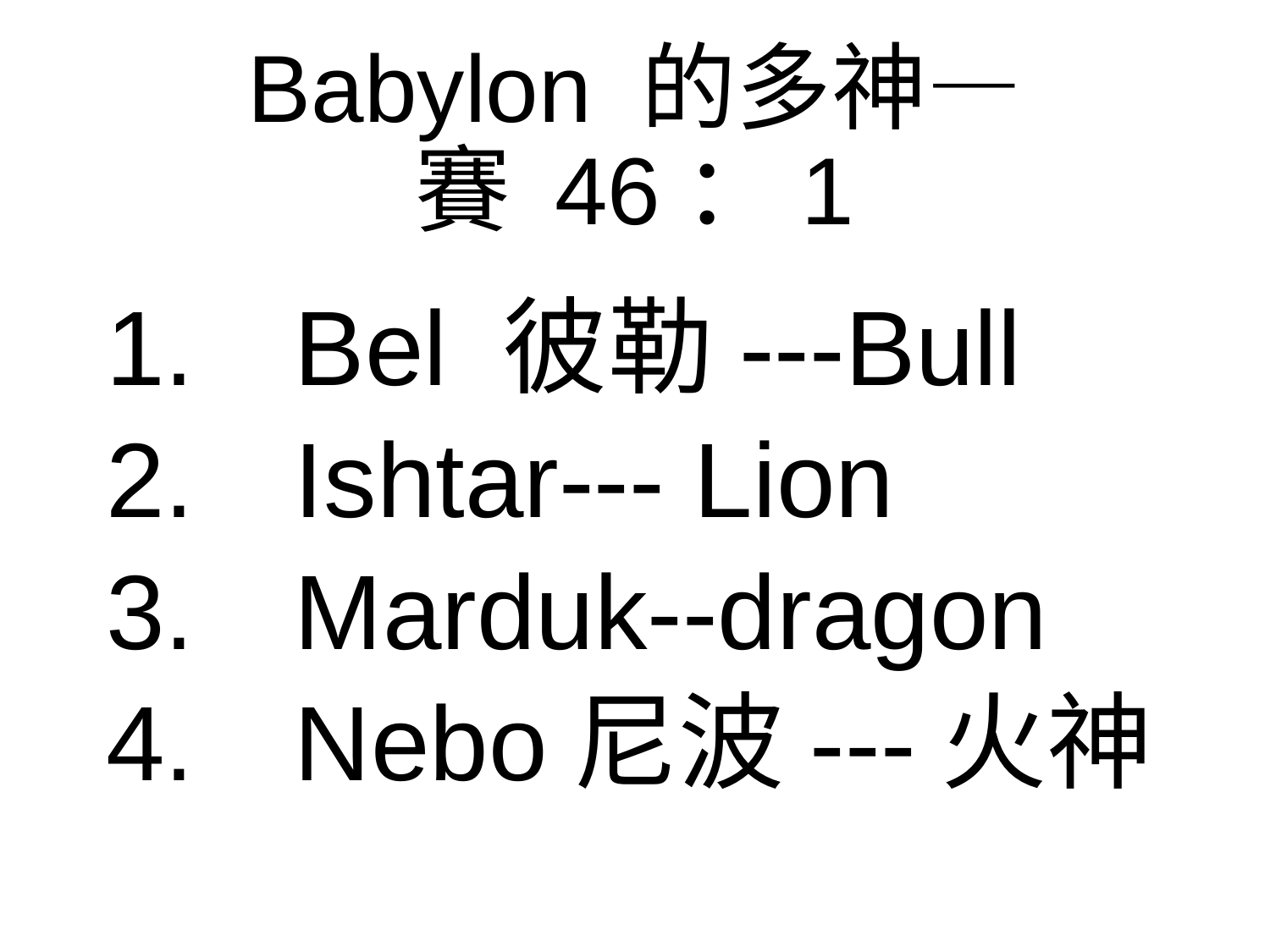

# Babylon 的多神— 賽 46：1
 Bel 彼勒---Bull
 Ishtar--- Lion
 Marduk--dragon
 Nebo尼波---火神神